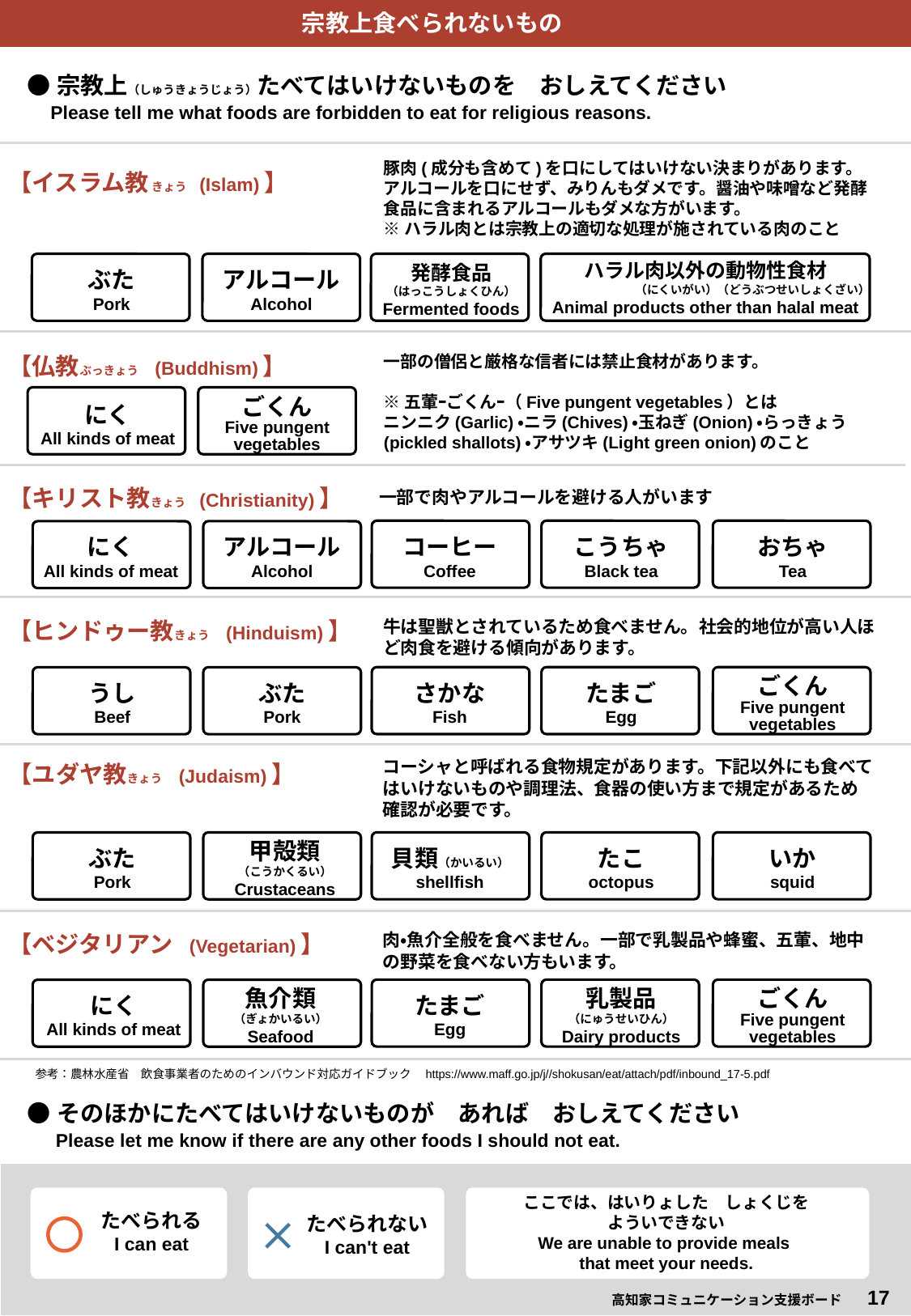

宗教上食べられないもの
説明分は受付側用
なのでふりがな無し
●宗教上（しゅうきょうじょう）たべてはいけないものを　おしえてください
　Please tell me what foods are forbidden to eat for religious reasons.

豚肉(成分も含めて)を口にしてはいけない決まりがあります。アルコールを口にせず、みりんもダメです。醤油や味噌など発酵食品に含まれるアルコールもダメな方がいます。
※ハラル肉とは宗教上の適切な処理が施されている肉のこと

【イスラム教 きょう (Islam)】

ハラル肉以外の動物性食材
　　　　　　　　（にくいがい）（どうぶつせいしょくざい）
Animal products other than halal meat

発酵食品
（はっこうしょくひん）
Fermented foods
ぶた
Pork
アルコール
Alcohol

一部の僧侶と厳格な信者には禁止食材があります。

※五葷ｰごくんｰ（Five pungent vegetables）とは
ニンニク(Garlic)・ニラ(Chives)・玉ねぎ(Onion)・らっきょう(pickled shallots)・アサツキ(Light green onion)のこと
【仏教ぶっきょう  (Buddhism)】

にく
All kinds of meat
ごくん
Five pungent vegetables

【キリスト教きょう  (Christianity)】

一部で肉やアルコールを避ける人がいます

おちゃ
Tea
コーヒー
Coffee
こうちゃ
Black tea
にく
All kinds of meat
アルコール
Alcohol

牛は聖獣とされているため食べません。社会的地位が高い人ほど肉食を避ける傾向があります。
【ヒンドゥー教きょう  (Hinduism)】

さかな
Fish
たまご
Egg
ごくん
Five pungent vegetables
うし
Beef
ぶた
Pork

コーシャと呼ばれる食物規定があります。下記以外にも食べてはいけないものや調理法、食器の使い方まで規定があるため確認が必要です。

【ユダヤ教きょう  (Judaism)】

貝類（かいるい）
shellfish
たこ
octopus
いか
squid
ぶた
Pork
甲殻類
（こうかくるい）
Crustaceans

【ベジタリアン  (Vegetarian)】

肉・魚介全般を食べません。一部で乳製品や蜂蜜、五葷、地中の野菜を食べない方もいます。

たまご
Egg
乳製品
（にゅうせいひん）
Dairy products
ごくん
Five pungent vegetables
にく
All kinds of meat
魚介類
（ぎょかいるい）
Seafood

参考：農林水産省　飲食事業者のためのインバウンド対応ガイドブック　https://www.maff.go.jp/j//shokusan/eat/attach/pdf/inbound_17-5.pdf
●そのほかにたべてはいけないものが　あれば　おしえてください
     Please let me know if there are any other foods I should not eat.

たべられる
I can eat

ここでは、はいりょした　しょくじを
よういできない
We are unable to provide meals
that meet your needs.

たべられない
I can't eat

高知家コミュニケーション支援ボード　17